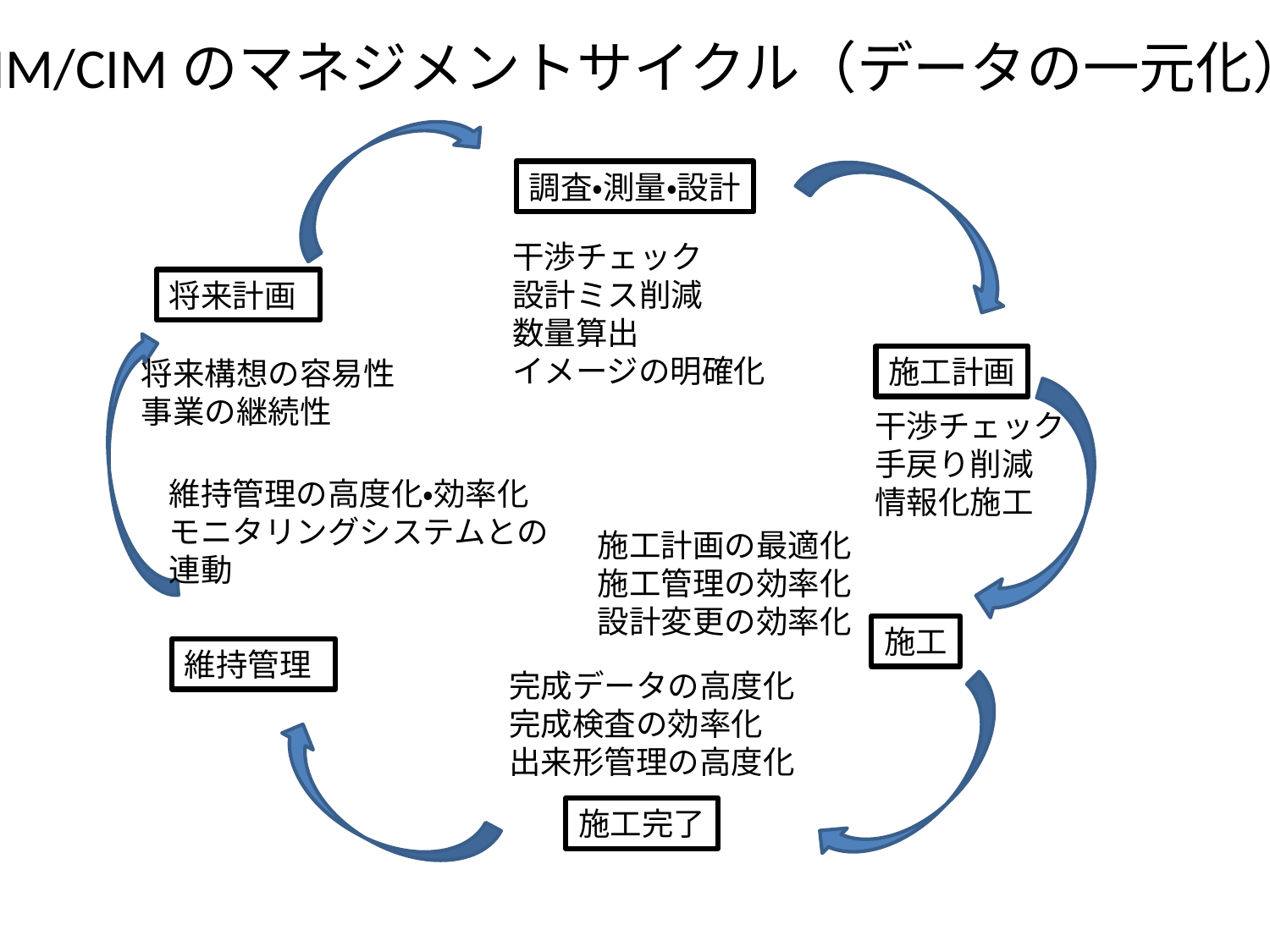

BIM/CIMのマネジメントサイクル（データの一元化）

調査・測量・設計

干渉チェック
設計ミス削減
数量算出
イメージの明確化
将来計画
施工計画
将来構想の容易性
事業の継続性

干渉チェック
手戻り削減
情報化施工

維持管理の高度化・効率化
モニタリングシステムとの連動

施工計画の最適化
施工管理の効率化設計変更の効率化
施工
維持管理
完成データの高度化
完成検査の効率化
出来形管理の高度化

施工完了